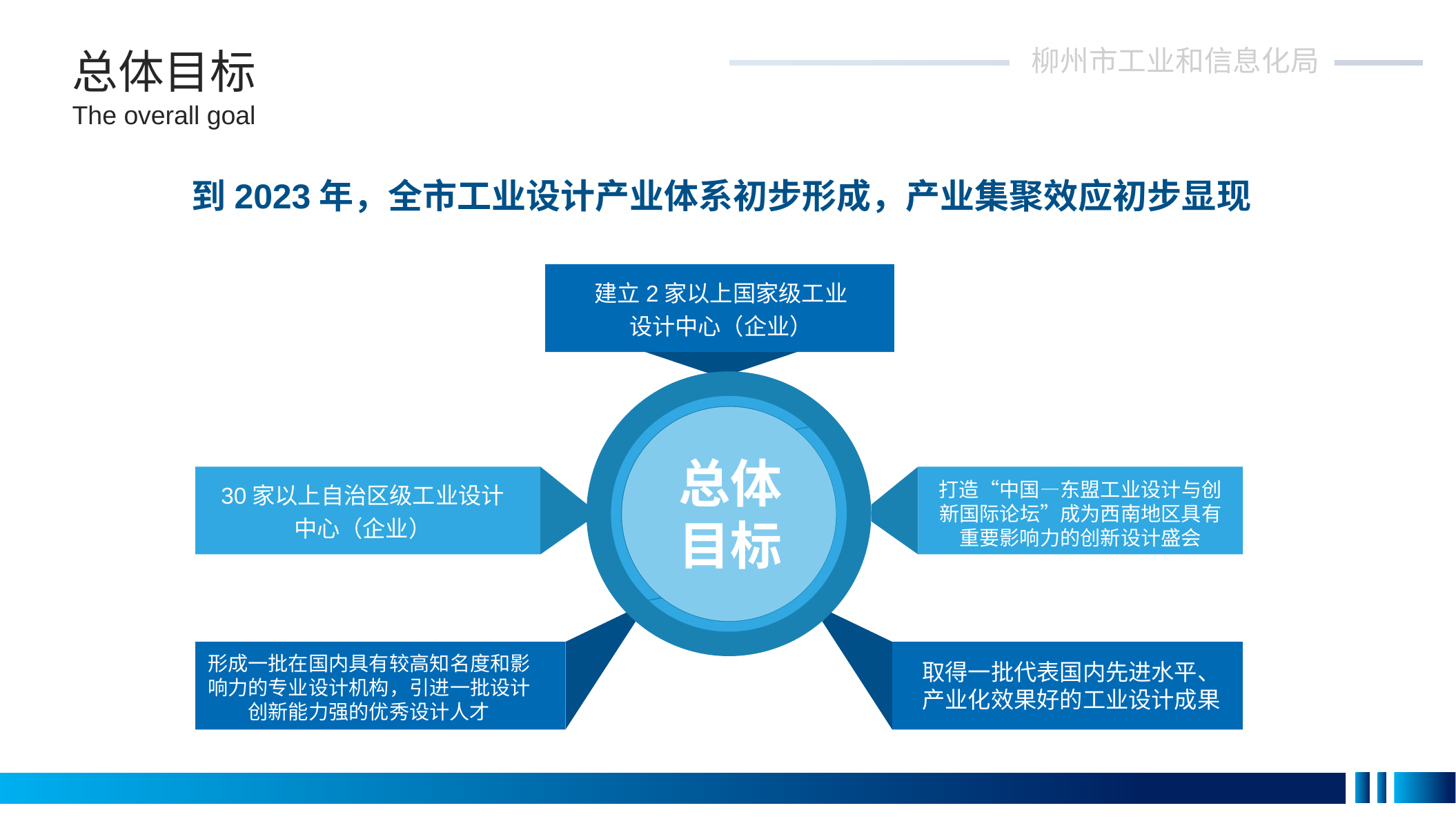

柳州市工业和信息化局
总体目标

The overall goal
到2023年，全市工业设计产业体系初步形成，产业集聚效应初步显现

建立2家以上国家级工业
设计中心（企业）

总体
目标

30家以上自治区级工业设计
中心（企业）
打造“中国—东盟工业设计与创新国际论坛”成为西南地区具有重要影响力的创新设计盛会

形成一批在国内具有较高知名度和影响力的专业设计机构，引进一批设计创新能力强的优秀设计人才
取得一批代表国内先进水平、产业化效果好的工业设计成果